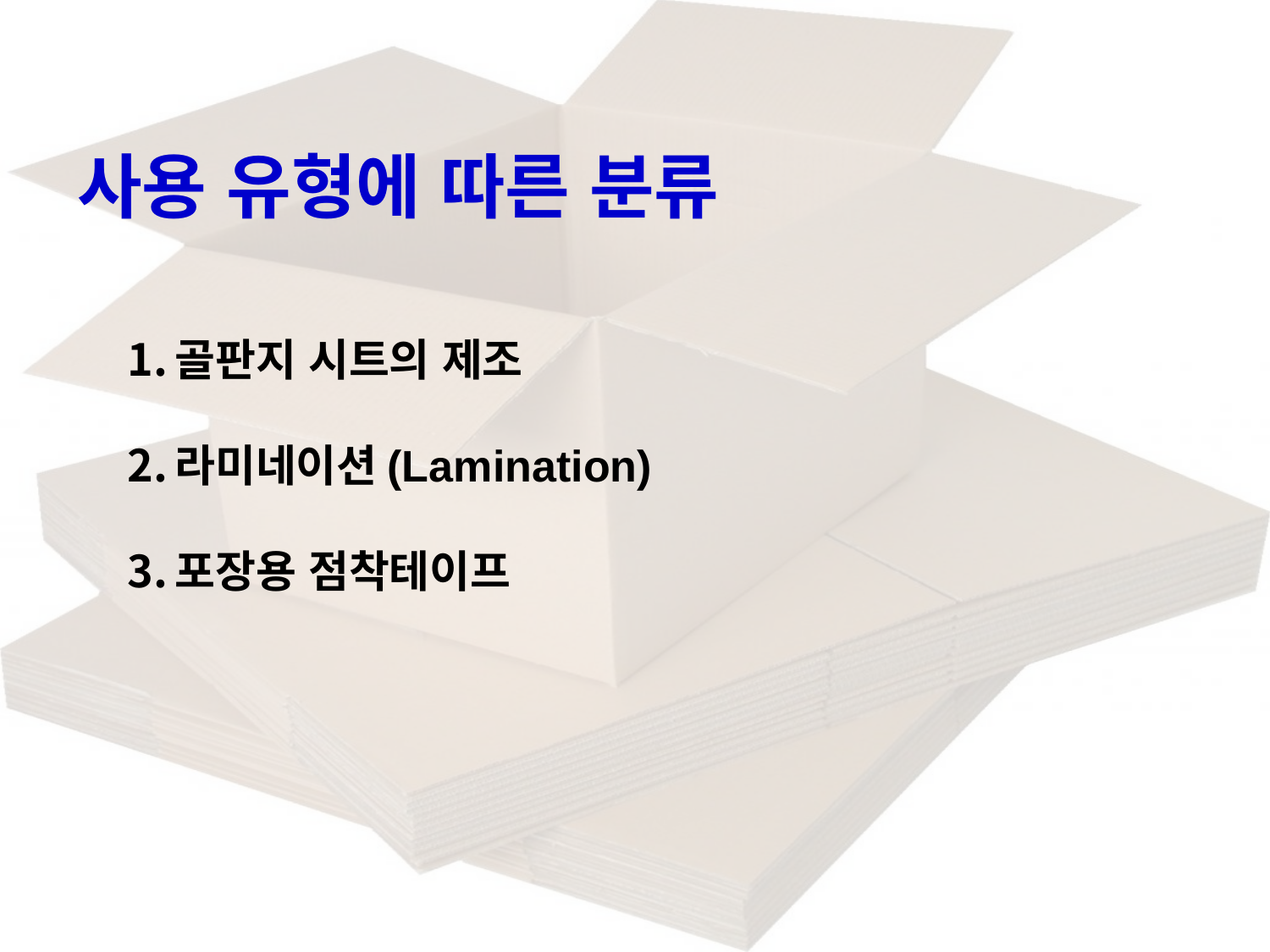

사용 유형에 따른 분류
골판지 시트의 제조

라미네이션(Lamination)

포장용 점착테이프